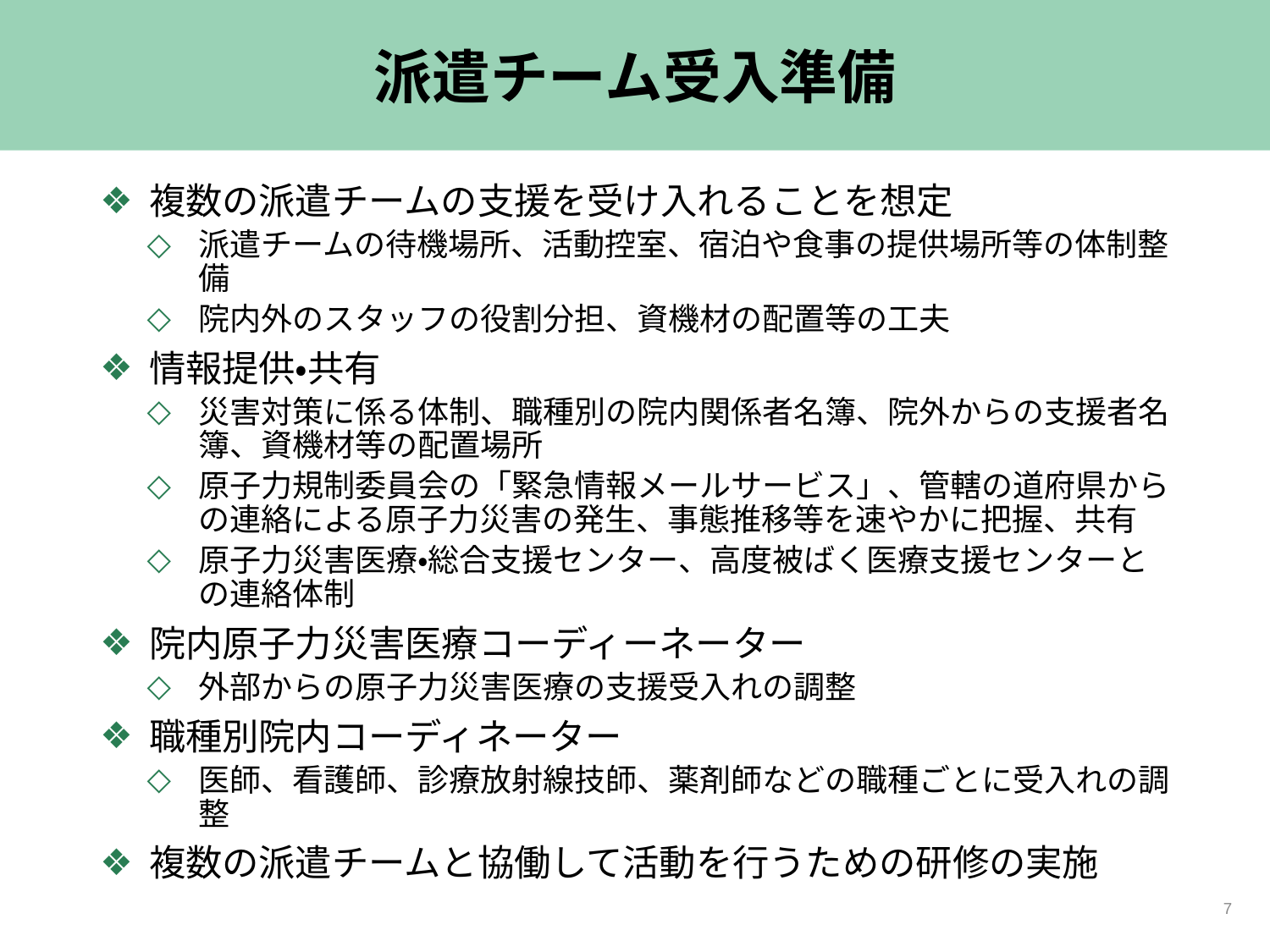

# 派遣チーム受入準備
複数の派遣チームの支援を受け入れることを想定
派遣チームの待機場所、活動控室、宿泊や食事の提供場所等の体制整備
院内外のスタッフの役割分担、資機材の配置等の工夫
情報提供・共有
災害対策に係る体制、職種別の院内関係者名簿、院外からの支援者名簿、資機材等の配置場所
原子力規制委員会の「緊急情報メールサービス」、管轄の道府県からの連絡による原子力災害の発生、事態推移等を速やかに把握、共有
原子力災害医療・総合支援センター、高度被ばく医療支援センターとの連絡体制
院内原子力災害医療コーディーネーター
外部からの原子力災害医療の支援受入れの調整
職種別院内コーディネーター
医師、看護師、診療放射線技師、薬剤師などの職種ごとに受入れの調整
複数の派遣チームと協働して活動を行うための研修の実施
7